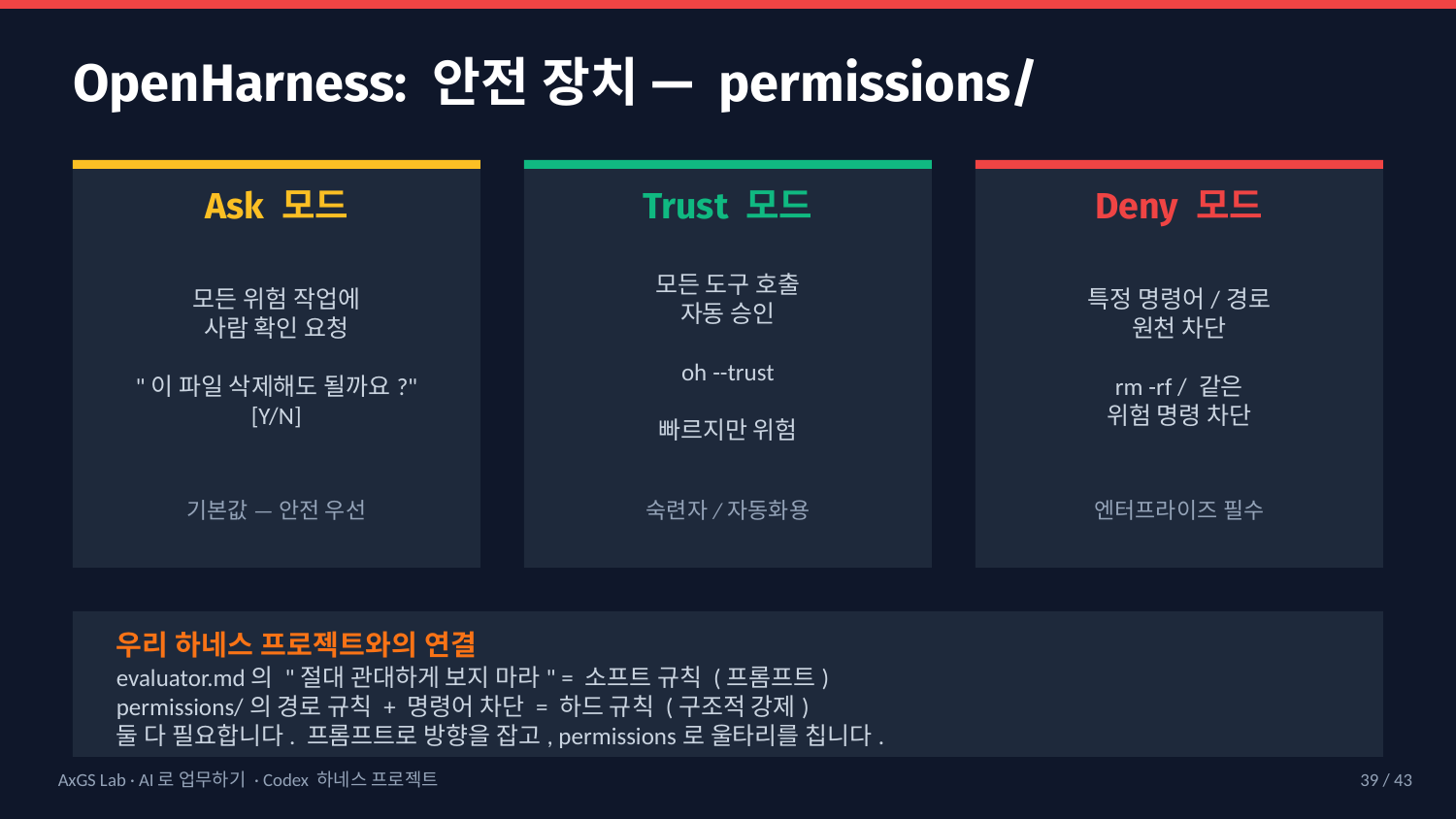

OpenHarness: 안전 장치 — permissions/

Ask 모드
Trust 모드
Deny 모드
모든 위험 작업에
사람 확인 요청

"이 파일 삭제해도 될까요?"
[Y/N]
모든 도구 호출
자동 승인

oh --trust

빠르지만 위험
특정 명령어/경로
원천 차단

rm -rf / 같은
위험 명령 차단
기본값 — 안전 우선
숙련자/자동화용
엔터프라이즈 필수

우리 하네스 프로젝트와의 연결
evaluator.md의 "절대 관대하게 보지 마라" = 소프트 규칙 (프롬프트)
permissions/의 경로 규칙 + 명령어 차단 = 하드 규칙 (구조적 강제)
둘 다 필요합니다. 프롬프트로 방향을 잡고, permissions로 울타리를 칩니다.
AxGS Lab · AI로 업무하기 · Codex 하네스 프로젝트
39 / 43